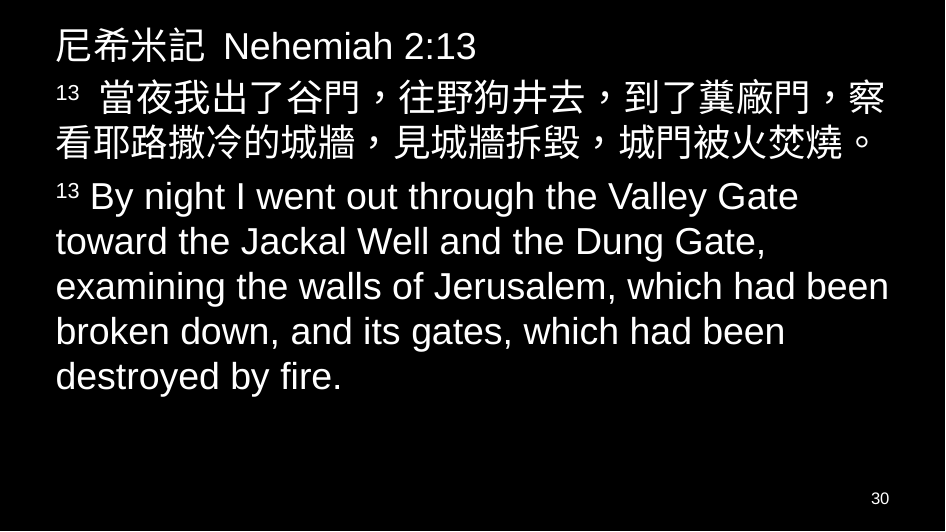

尼希米記 Nehemiah 2:13
13 當夜我出了谷門，往野狗井去，到了糞廠門，察看耶路撒冷的城牆，見城牆拆毀，城門被火焚燒。
13 By night I went out through the Valley Gate toward the Jackal Well and the Dung Gate, examining the walls of Jerusalem, which had been broken down, and its gates, which had been destroyed by fire.

30